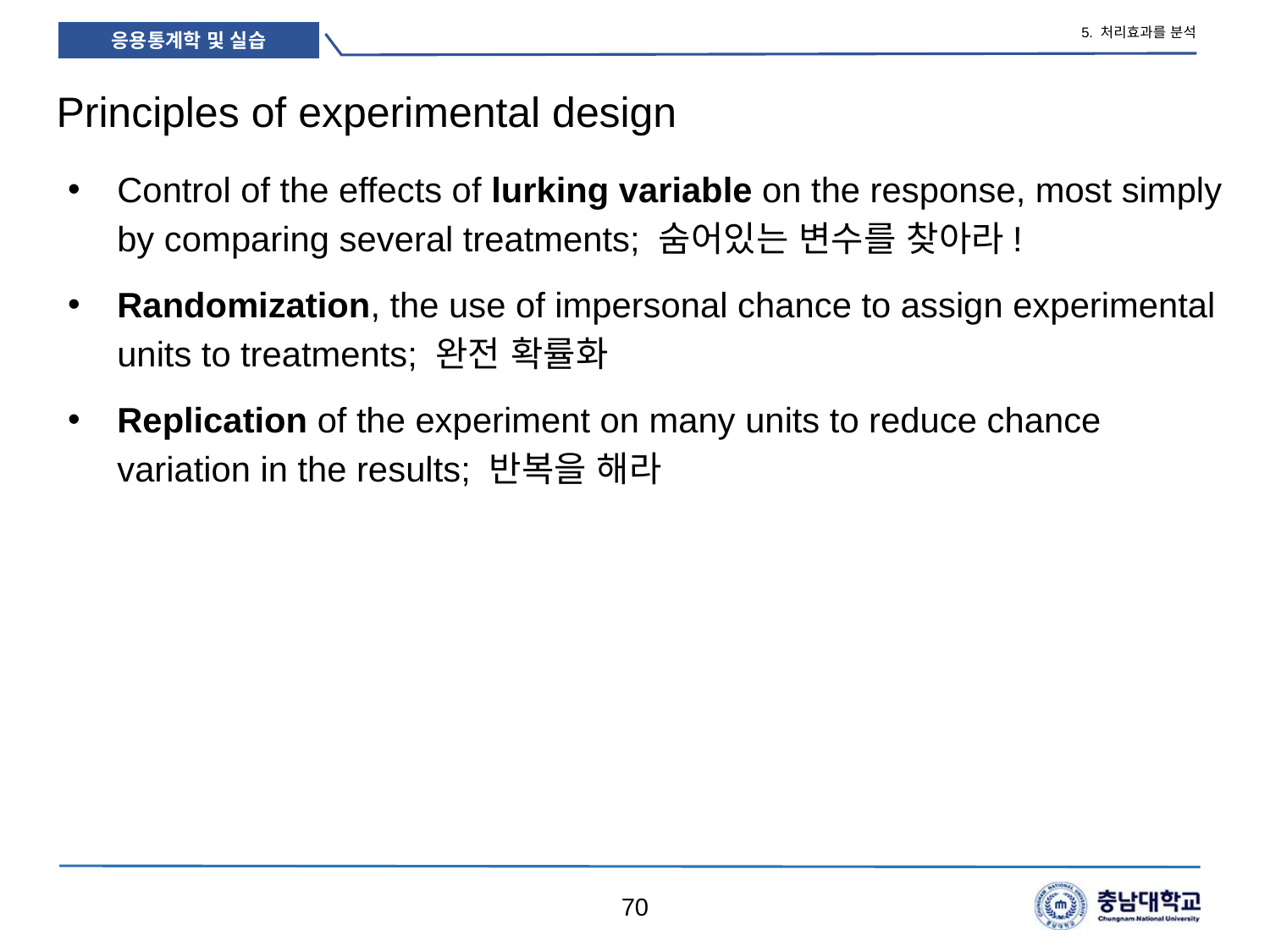

5. 처리효과를 분석
# Principles of experimental design
Control of the effects of lurking variable on the response, most simply by comparing several treatments; 숨어있는 변수를 찾아라!
Randomization, the use of impersonal chance to assign experimental units to treatments; 완전 확률화
Replication of the experiment on many units to reduce chance variation in the results; 반복을 해라
70